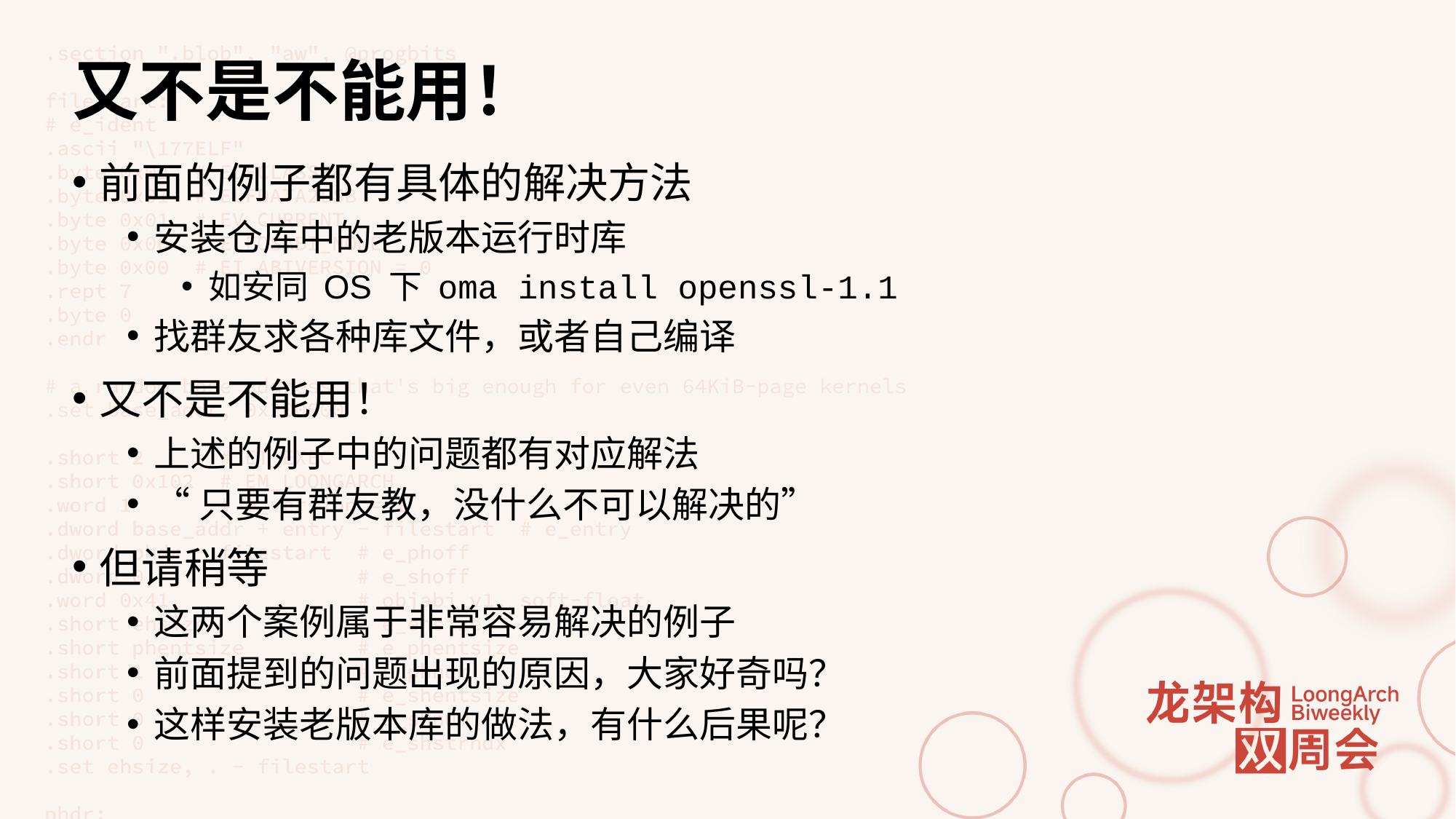

# 又不是不能用！
前面的例子都有具体的解决方法
安装仓库中的老版本运行时库
如安同 OS 下 oma install openssl-1.1
找群友求各种库文件，或者自己编译
又不是不能用！
上述的例子中的问题都有对应解法
“只要有群友教，没什么不可以解决的”
但请稍等
这两个案例属于非常容易解决的例子
前面提到的问题出现的原因，大家好奇吗？
这样安装老版本库的做法，有什么后果呢？